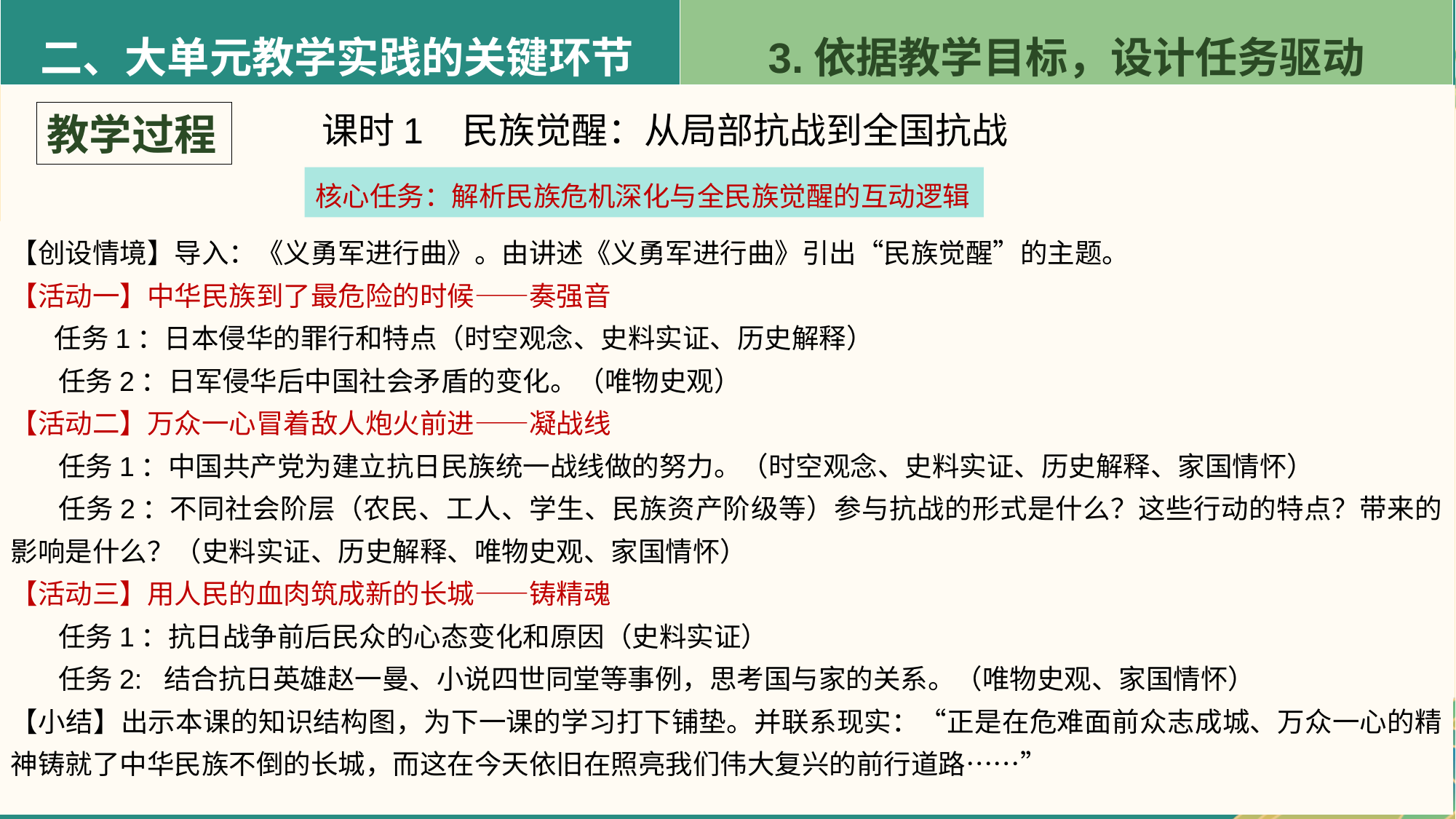

二、大单元教学实践的关键环节

3.依据教学目标，设计任务驱动

教学过程
 课时1   民族觉醒：从局部抗战到全国抗战
核心任务：解析民族危机深化与全民族觉醒的互动逻辑
【创设情境】导入：《义勇军进行曲》。由讲述《义勇军进行曲》引出“民族觉醒”的主题。
【活动一】中华民族到了最危险的时候——奏强音
      任务1：日本侵华的罪行和特点（时空观念、史料实证、历史解释）
任务2：日军侵华后中国社会矛盾的变化。（唯物史观）
【活动二】万众一心冒着敌人炮火前进——凝战线
任务1：中国共产党为建立抗日民族统一战线做的努力。（时空观念、史料实证、历史解释、家国情怀）
任务2：不同社会阶层（农民、工人、学生、民族资产阶级等）参与抗战的形式是什么？这些行动的特点？带来的影响是什么？（史料实证、历史解释、唯物史观、家国情怀）
【活动三】用人民的血肉筑成新的长城——铸精魂
任务1：抗日战争前后民众的心态变化和原因（史料实证）
任务2:  结合抗日英雄赵一曼、小说四世同堂等事例，思考国与家的关系。（唯物史观、家国情怀）
【小结】出示本课的知识结构图，为下一课的学习打下铺垫。并联系现实：“正是在危难面前众志成城、万众一心的精神铸就了中华民族不倒的长城，而这在今天依旧在照亮我们伟大复兴的前行道路……”